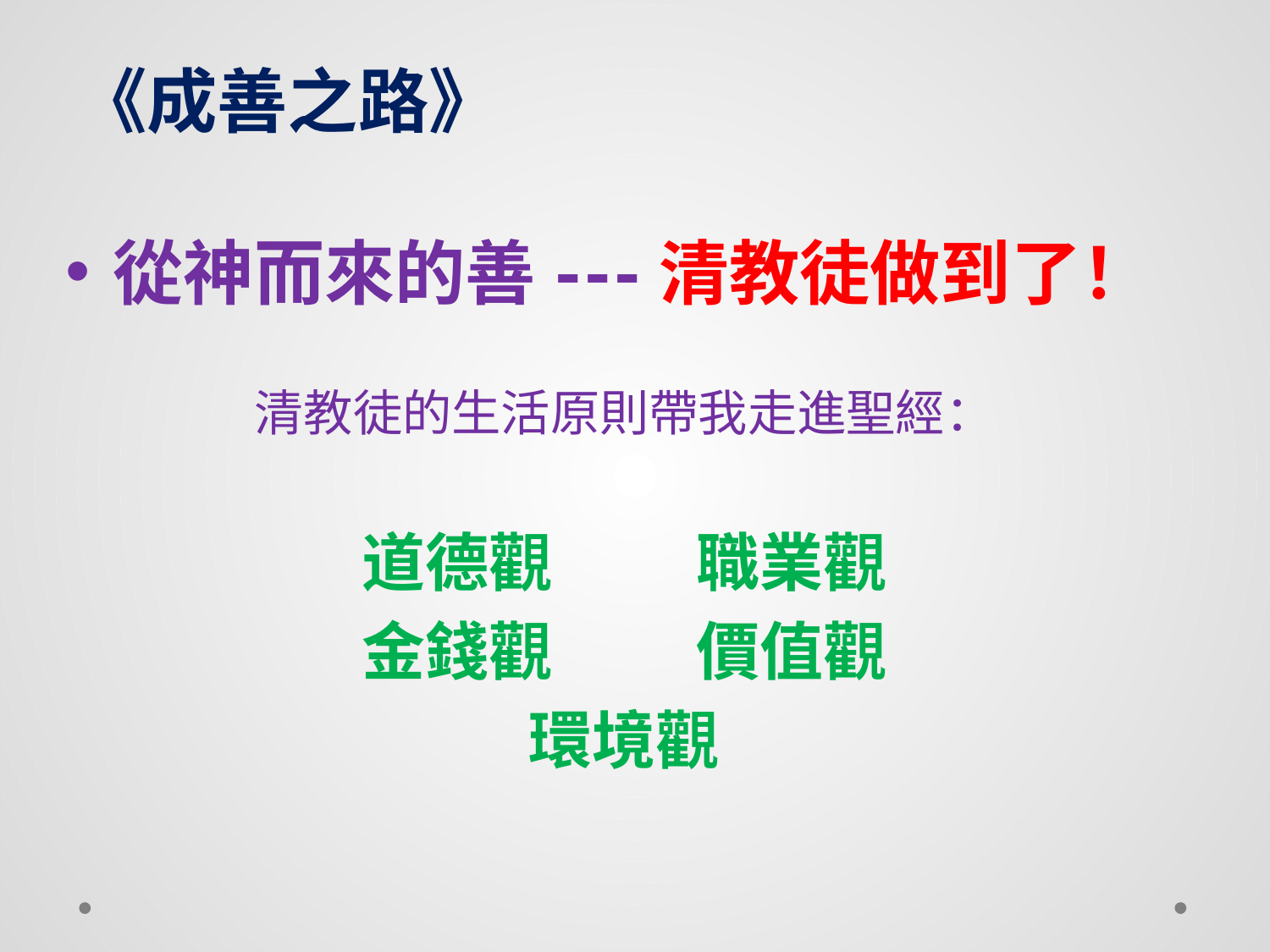

# 《成善之路》
從神而來的善---清教徒做到了！

清教徒的生活原則帶我走進聖經：

道德觀          職業觀
金錢觀          價值觀
環境觀